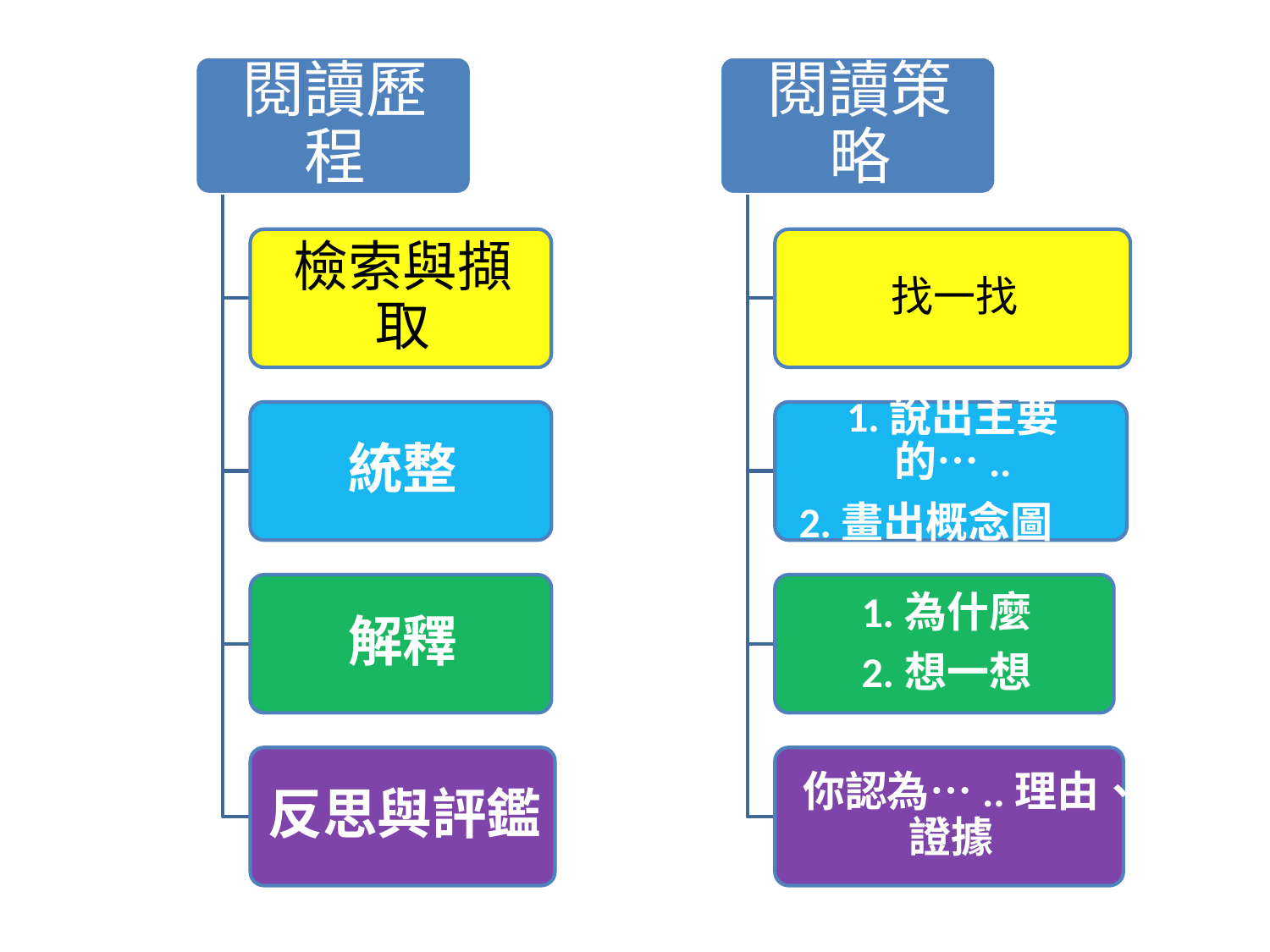

閱讀歷程
檢索與擷取
統整
解釋
反思與評鑑
閱讀策略
找一找
1.說出主要的…..
 2.畫出概念圖
1.為什麼
2.想一想
你認為…..理由、證據